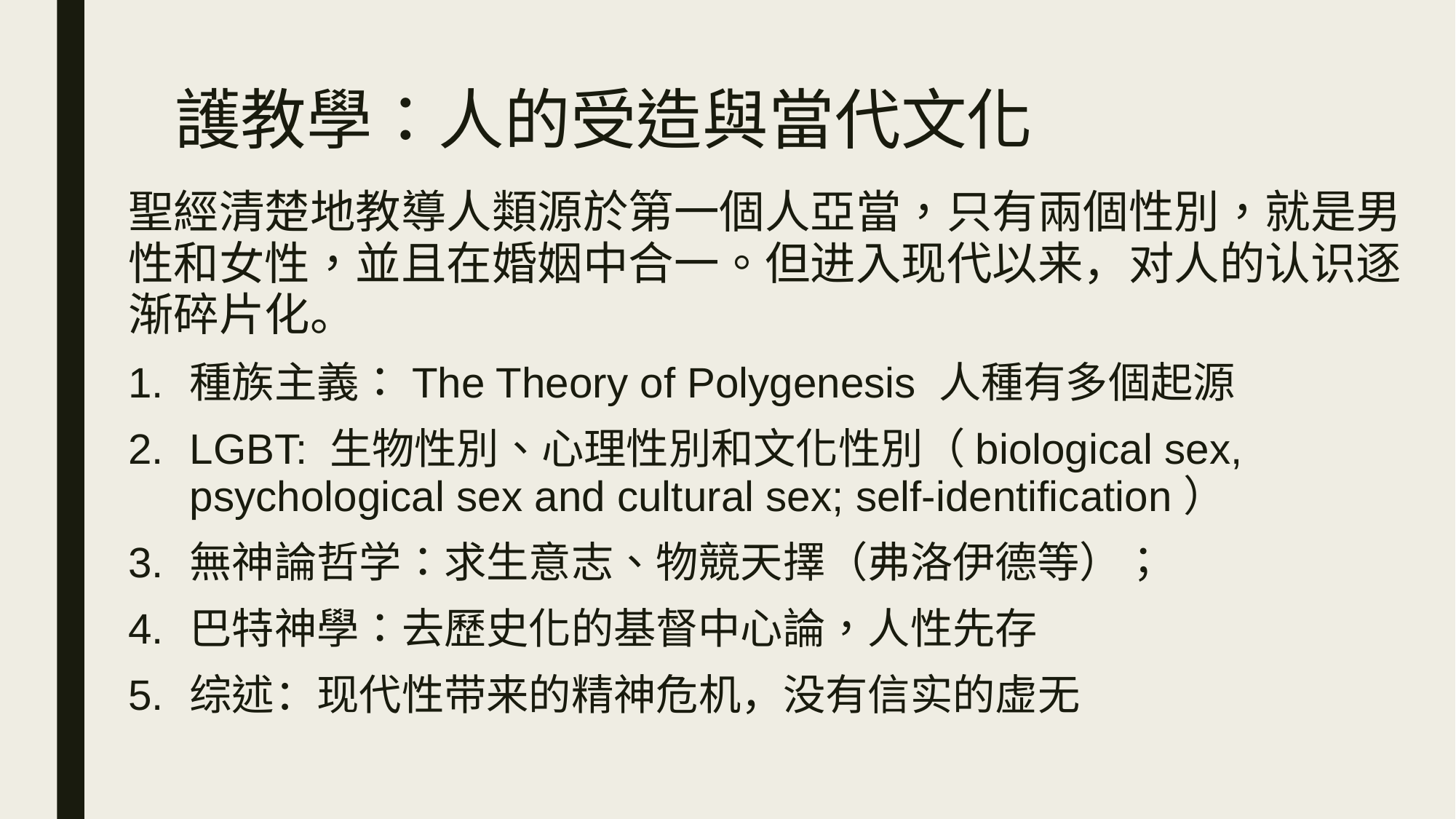

# 護教學：人的受造與當代文化
聖經清楚地教導人類源於第一個人亞當，只有兩個性別，就是男性和女性，並且在婚姻中合一。但进入现代以来，对人的认识逐渐碎片化。
種族主義：The Theory of Polygenesis 人種有多個起源
LGBT: 生物性別、心理性別和文化性別（biological sex, psychological sex and cultural sex; self-identification）
無神論哲学：求生意志、物競天擇（弗洛伊德等）；
巴特神學：去歷史化的基督中心論，人性先存
综述：现代性带来的精神危机，没有信实的虚无